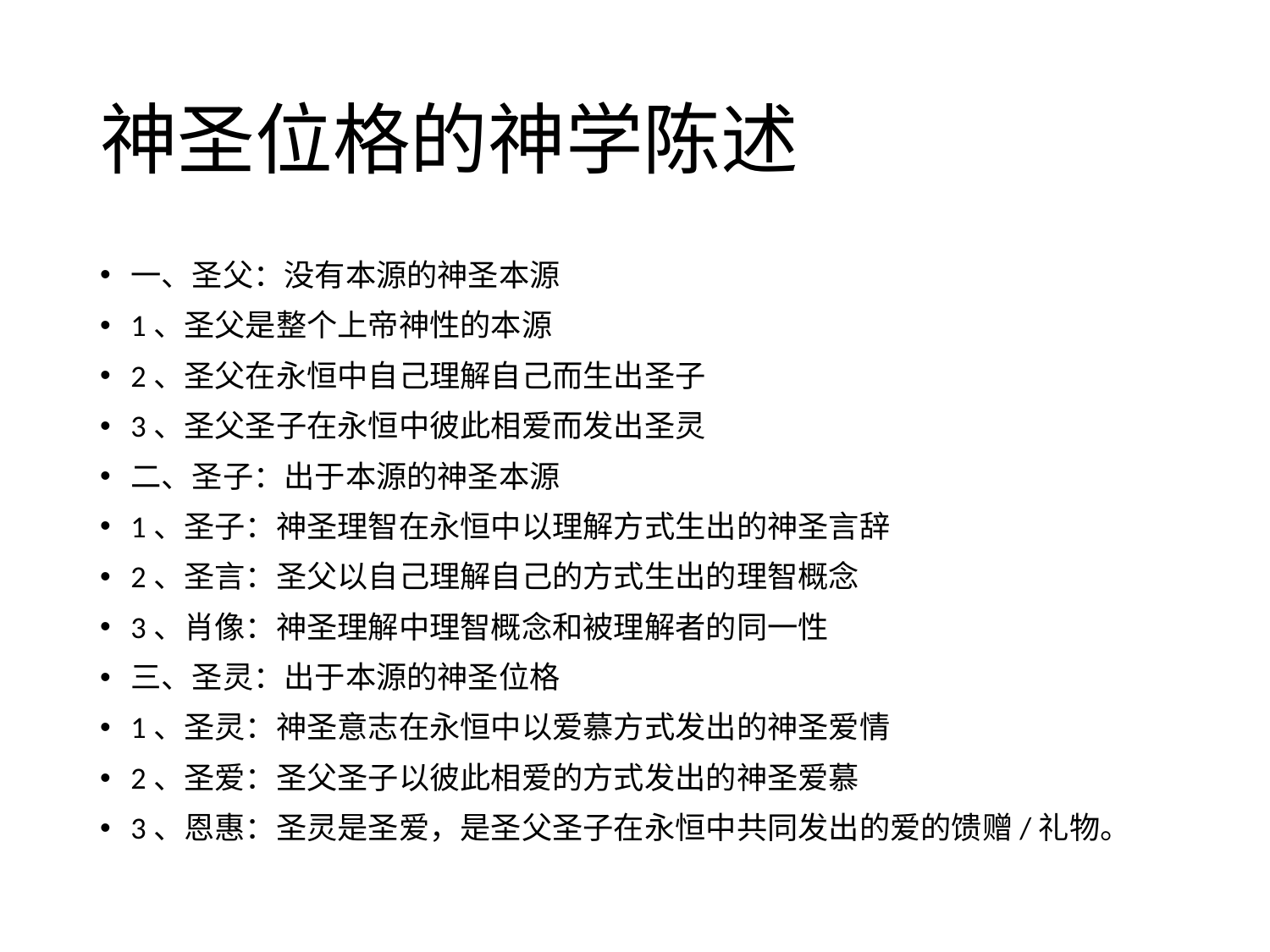

# 神圣位格的神学陈述
一、圣父：没有本源的神圣本源
1、圣父是整个上帝神性的本源
2、圣父在永恒中自己理解自己而生出圣子
3、圣父圣子在永恒中彼此相爱而发出圣灵
二、圣子：出于本源的神圣本源
1、圣子：神圣理智在永恒中以理解方式生出的神圣言辞
2、圣言：圣父以自己理解自己的方式生出的理智概念
3、肖像：神圣理解中理智概念和被理解者的同一性
三、圣灵：出于本源的神圣位格
1、圣灵：神圣意志在永恒中以爱慕方式发出的神圣爱情
2、圣爱：圣父圣子以彼此相爱的方式发出的神圣爱慕
3、恩惠：圣灵是圣爱，是圣父圣子在永恒中共同发出的爱的馈赠/礼物。